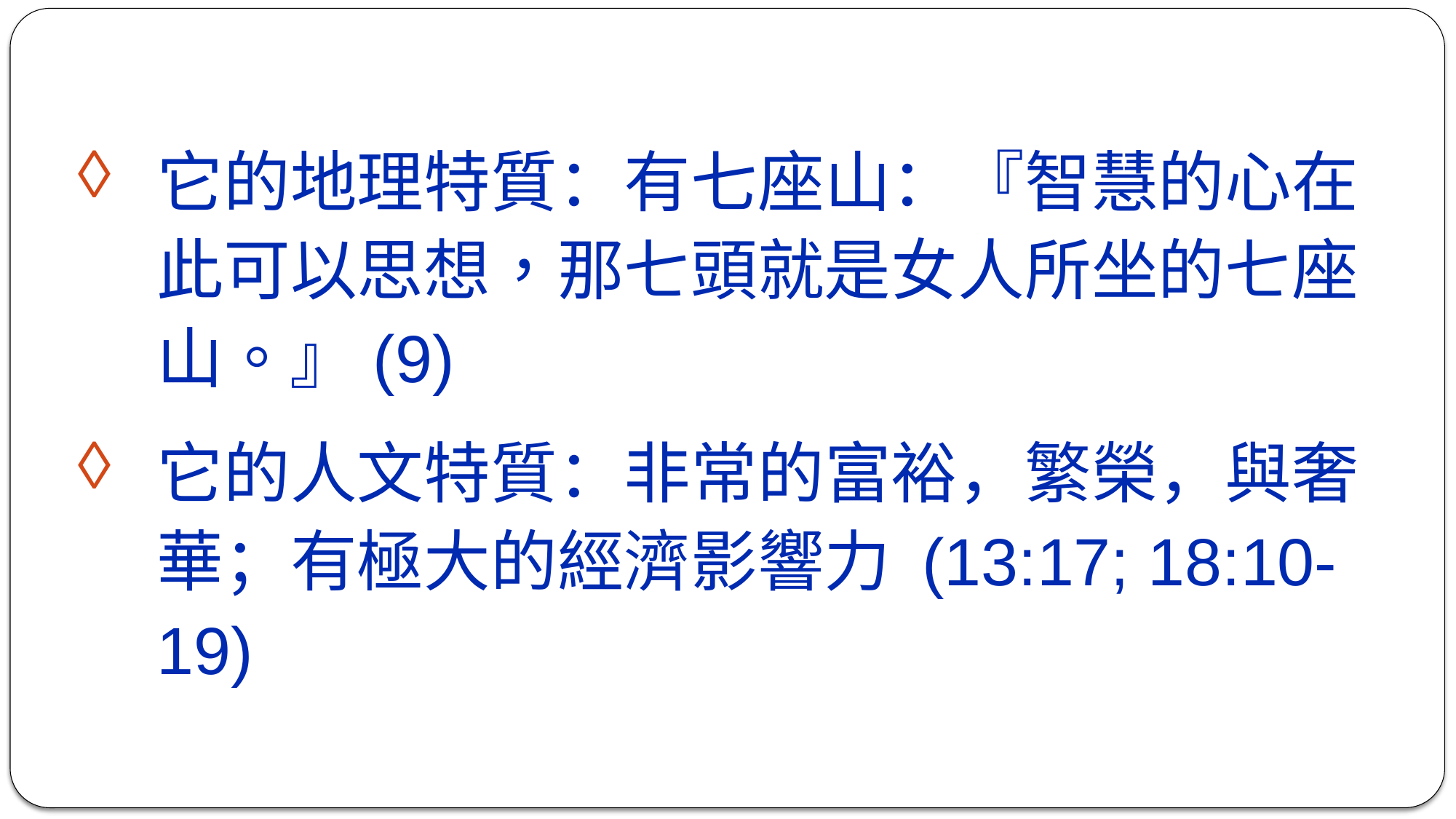

它的地理特質：有七座山：『智慧的心在此可以思想，那七頭就是女人所坐的七座山。』(9)
它的人文特質：非常的富裕，繁榮，與奢華；有極大的經濟影響力 (13:17; 18:10-19)